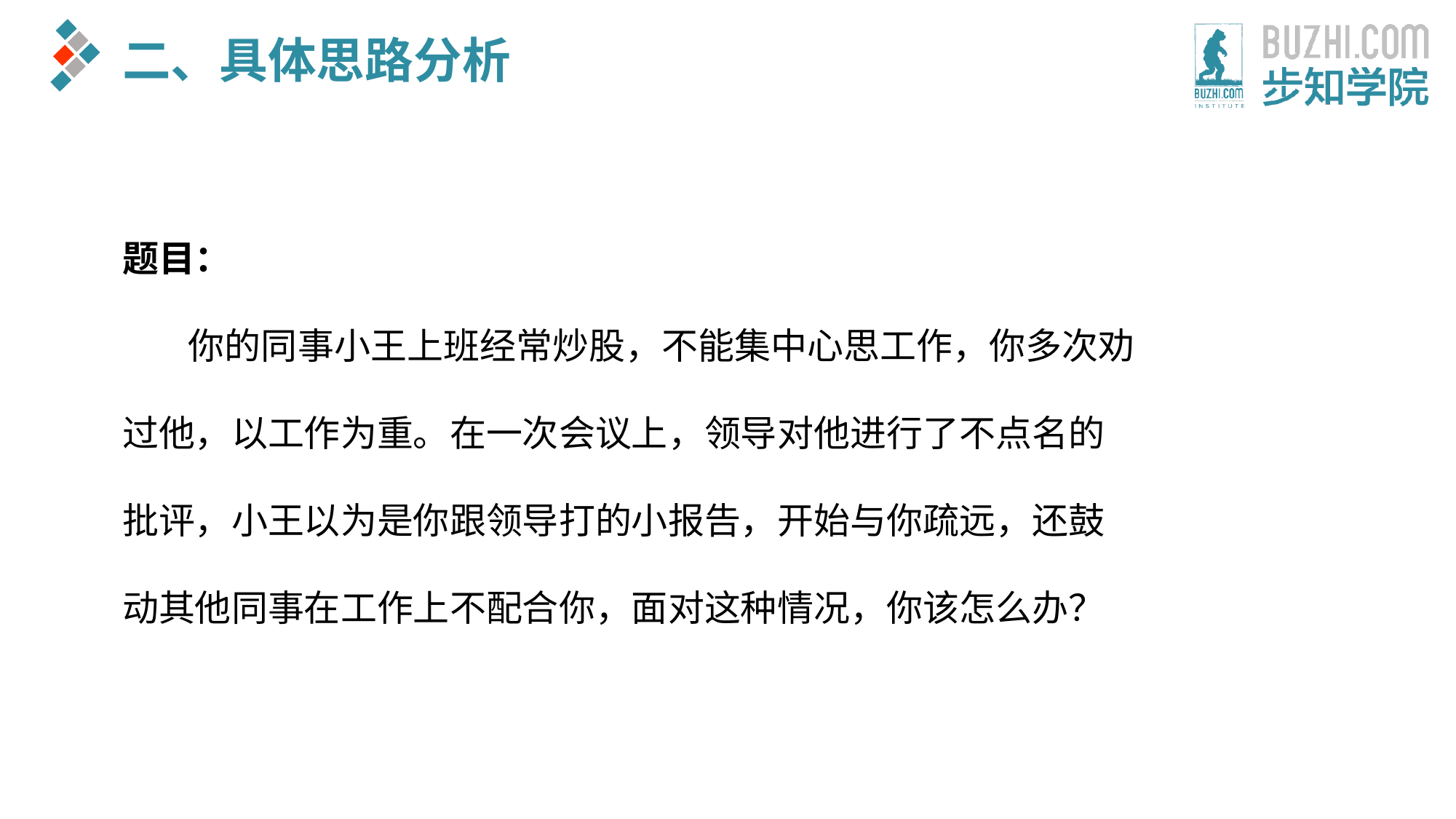

二、具体思路分析
题目：
       你的同事小王上班经常炒股，不能集中心思工作，你多次劝过他，以工作为重。在一次会议上，领导对他进行了不点名的批评，小王以为是你跟领导打的小报告，开始与你疏远，还鼓动其他同事在工作上不配合你，面对这种情况，你该怎么办？